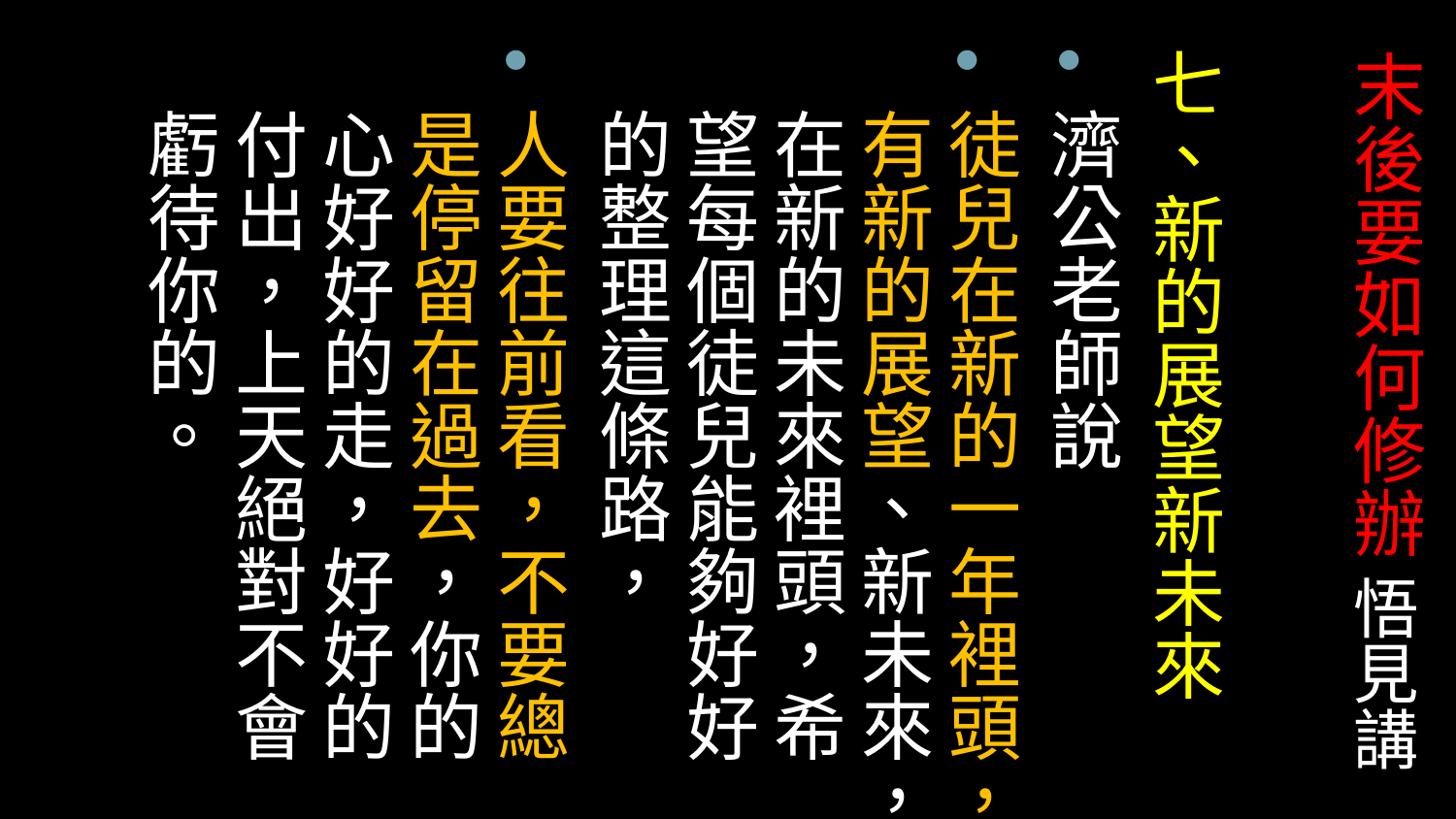

七、新的展望新未來
濟公老師說
徒兒在新的一年裡頭，有新的展望、新未來，在新的未來裡頭，希望每個徒兒能夠好好的整理這條路，
人要往前看，不要總是停留在過去，你的心好好的走，好好的付出，上天絕對不會虧待你的。

# 末後要如何修辦 悟見講